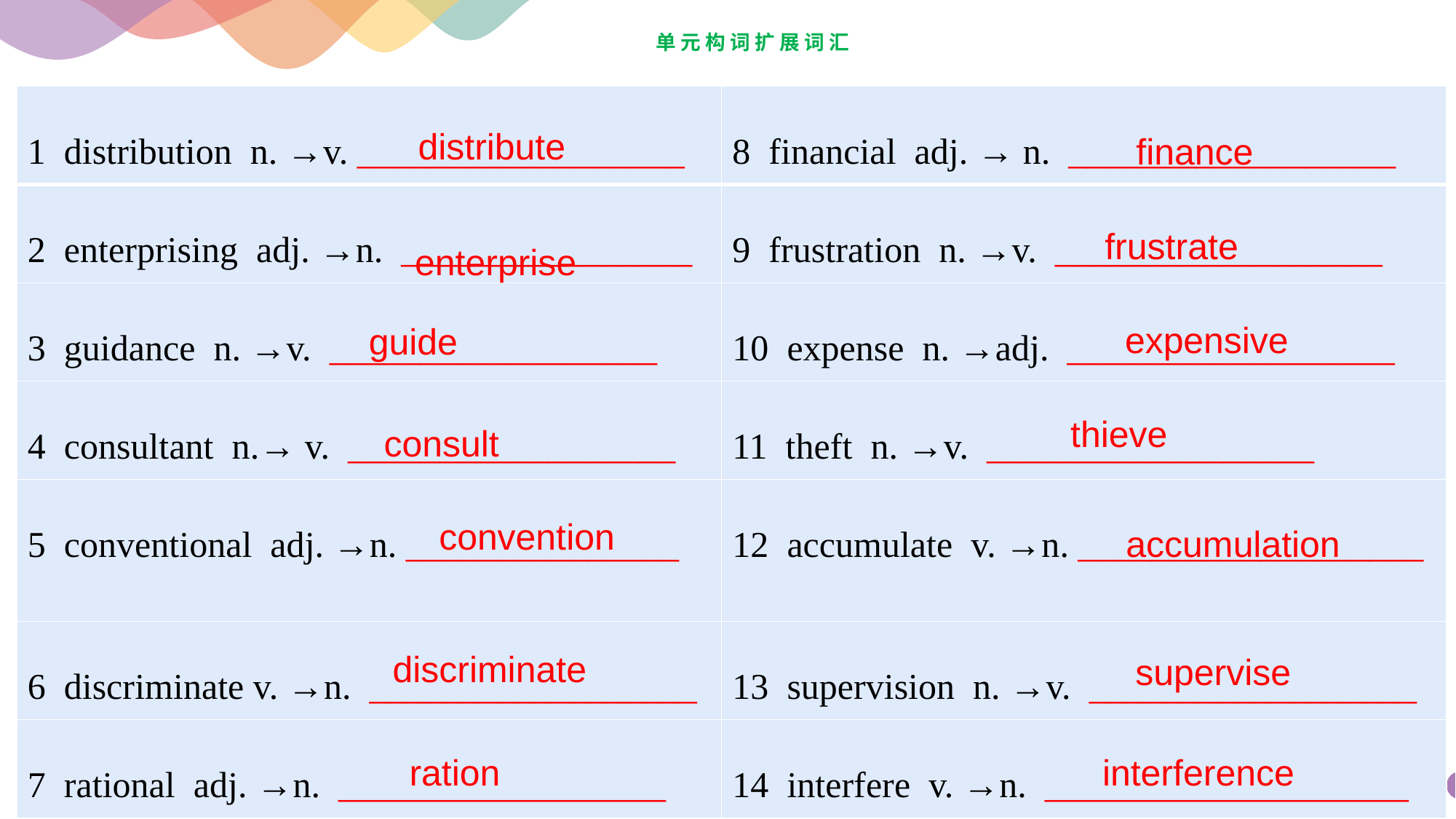

# 单元构词扩展词汇

| 1 distribution n. →v. \_\_\_\_\_\_\_\_\_\_\_\_\_\_\_\_\_\_ | 8 financial adj. → n. \_\_\_\_\_\_\_\_\_\_\_\_\_\_\_\_\_\_ |
| --- | --- |
| 2 enterprising adj. →n. \_\_\_\_\_\_\_\_\_\_\_\_\_\_\_\_ | 9 frustration n. →v. \_\_\_\_\_\_\_\_\_\_\_\_\_\_\_\_\_\_ |
| 3 guidance n. →v. \_\_\_\_\_\_\_\_\_\_\_\_\_\_\_\_\_\_ | 10 expense n. →adj. \_\_\_\_\_\_\_\_\_\_\_\_\_\_\_\_\_\_ |
| 4 consultant n.→ v. \_\_\_\_\_\_\_\_\_\_\_\_\_\_\_\_\_\_ | 11 theft n. →v. \_\_\_\_\_\_\_\_\_\_\_\_\_\_\_\_\_\_ |
| 5 conventional adj. →n. \_\_\_\_\_\_\_\_\_\_\_\_\_\_\_ | 12 accumulate v. →n. \_\_\_\_\_\_\_\_\_\_\_\_\_\_\_\_\_\_\_ |
| 6 discriminate v. →n. \_\_\_\_\_\_\_\_\_\_\_\_\_\_\_\_\_\_ | 13 supervision n. →v. \_\_\_\_\_\_\_\_\_\_\_\_\_\_\_\_\_\_ |
| 7 rational adj. →n. \_\_\_\_\_\_\_\_\_\_\_\_\_\_\_\_\_\_ | 14 interfere v. →n. \_\_\_\_\_\_\_\_\_\_\_\_\_\_\_\_\_\_\_\_ |
distribute
  finance
  frustrate
 enterprise
  expensive
  guide
   thieve
  consult
  convention
 accumulation
 discriminate
  supervise
  ration
  interference